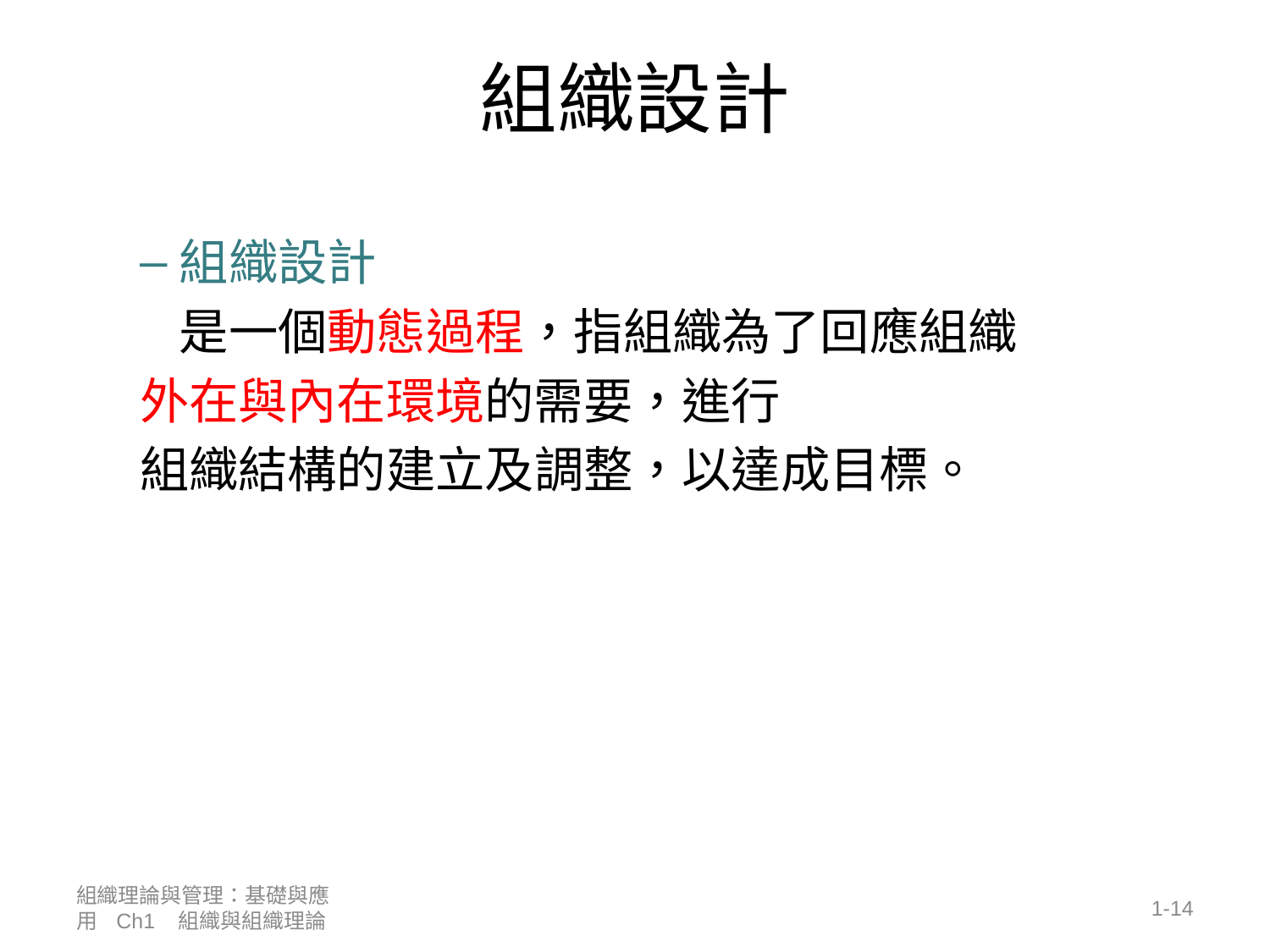

# 組織設計
組織設計
   	是一個動態過程，指組織為了回應組織
外在與內在環境的需要，進行
組織結構的建立及調整，以達成目標。
組織理論與管理：基礎與應用   Ch1   組織與組織理論
1-14